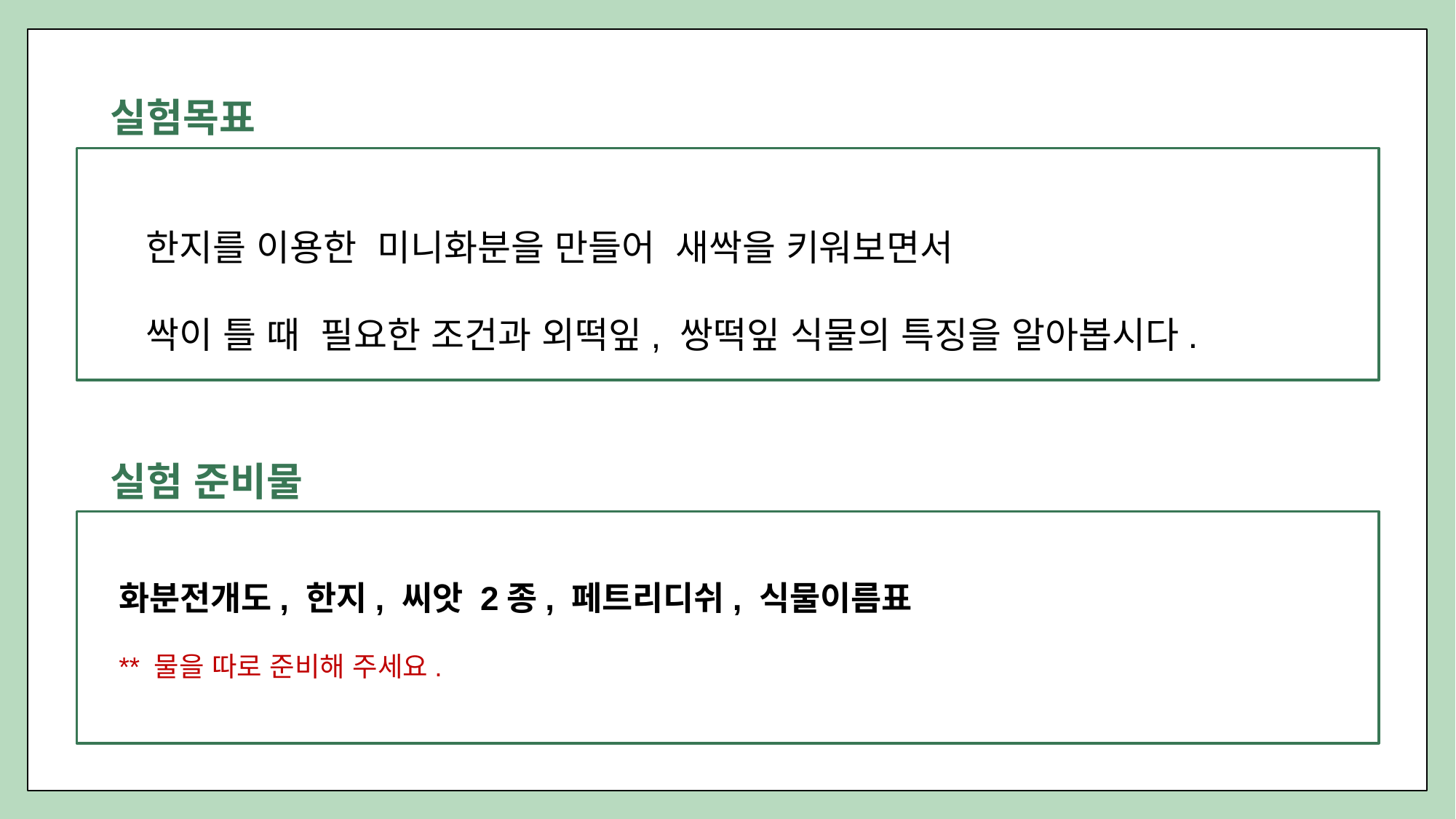

실험목표

한지를 이용한  미니화분을 만들어  새싹을 키워보면서
싹이 틀 때  필요한 조건과 외떡잎, 쌍떡잎 식물의 특징을 알아봅시다.
실험 준비물

화분전개도, 한지, 씨앗 2종, 페트리디쉬, 식물이름표
** 물을 따로 준비해 주세요.